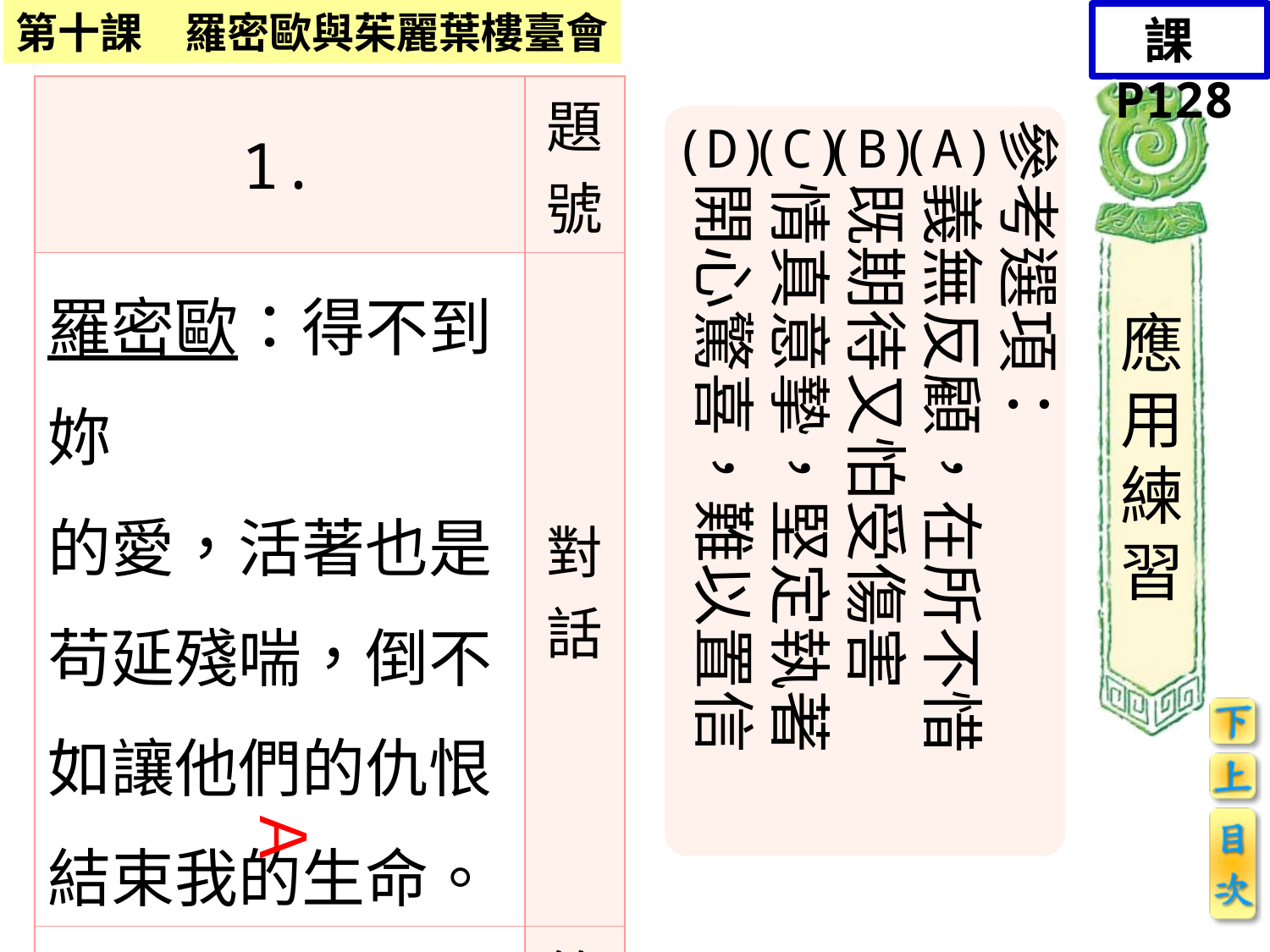

課P128
| 1. | 題號 |
| --- | --- |
| 羅密歐：得不到妳 的愛，活著也是苟延殘喘，倒不如讓他們的仇恨結束我的生命。 | 對話 |
|  | 答案 |
參考選項：
　義無反顧，在所不惜
　既期待又怕受傷害
　情真意摯，堅定執著
　開心驚喜，難以置信

(A)
(D)
(C)
(B)
應用練習
Ａ